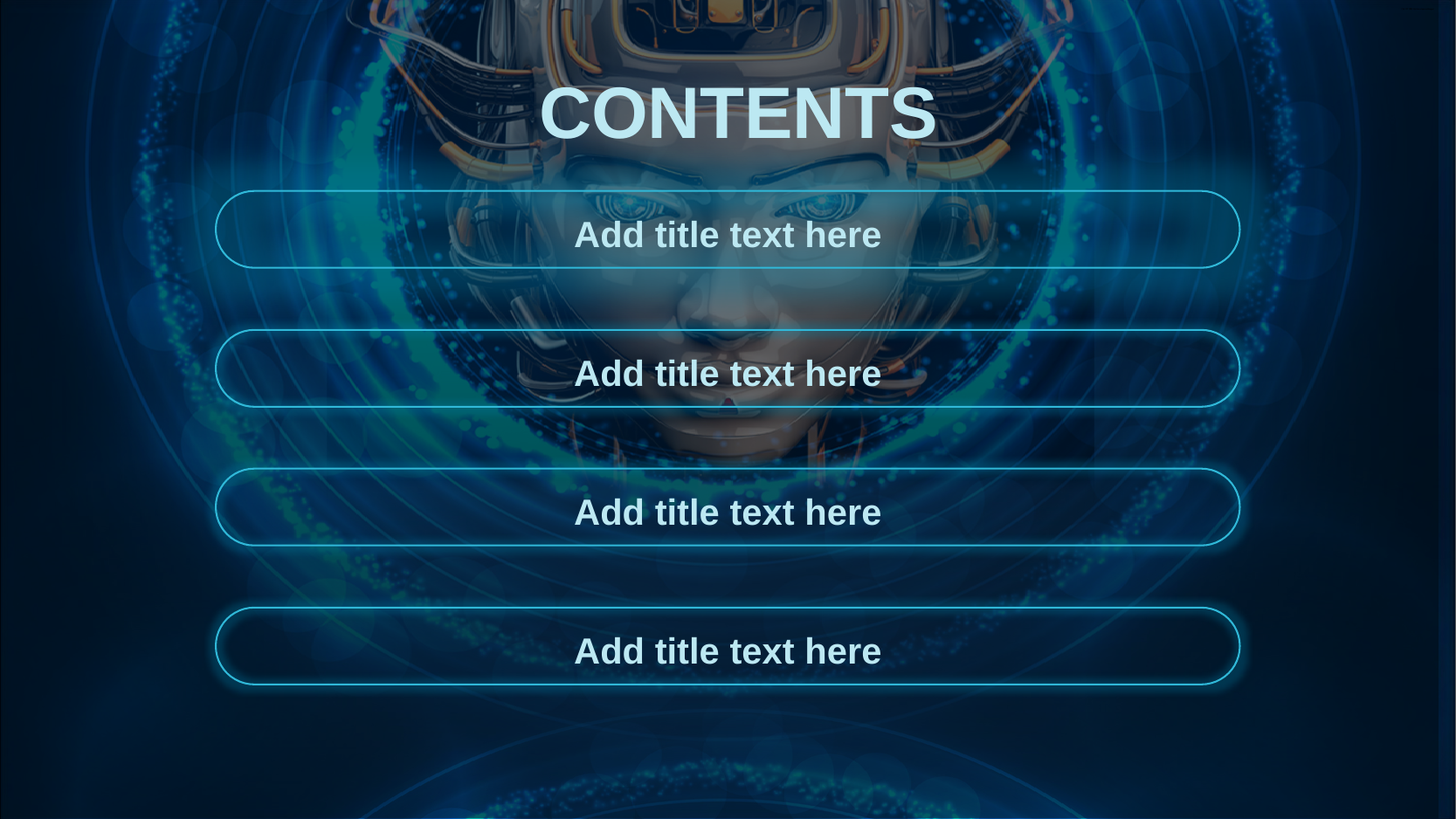

行业PPT模板http://www.1ppt.com/hangye/
CONTENTS

Add title text here

Add title text here

Add title text here

Add title text here